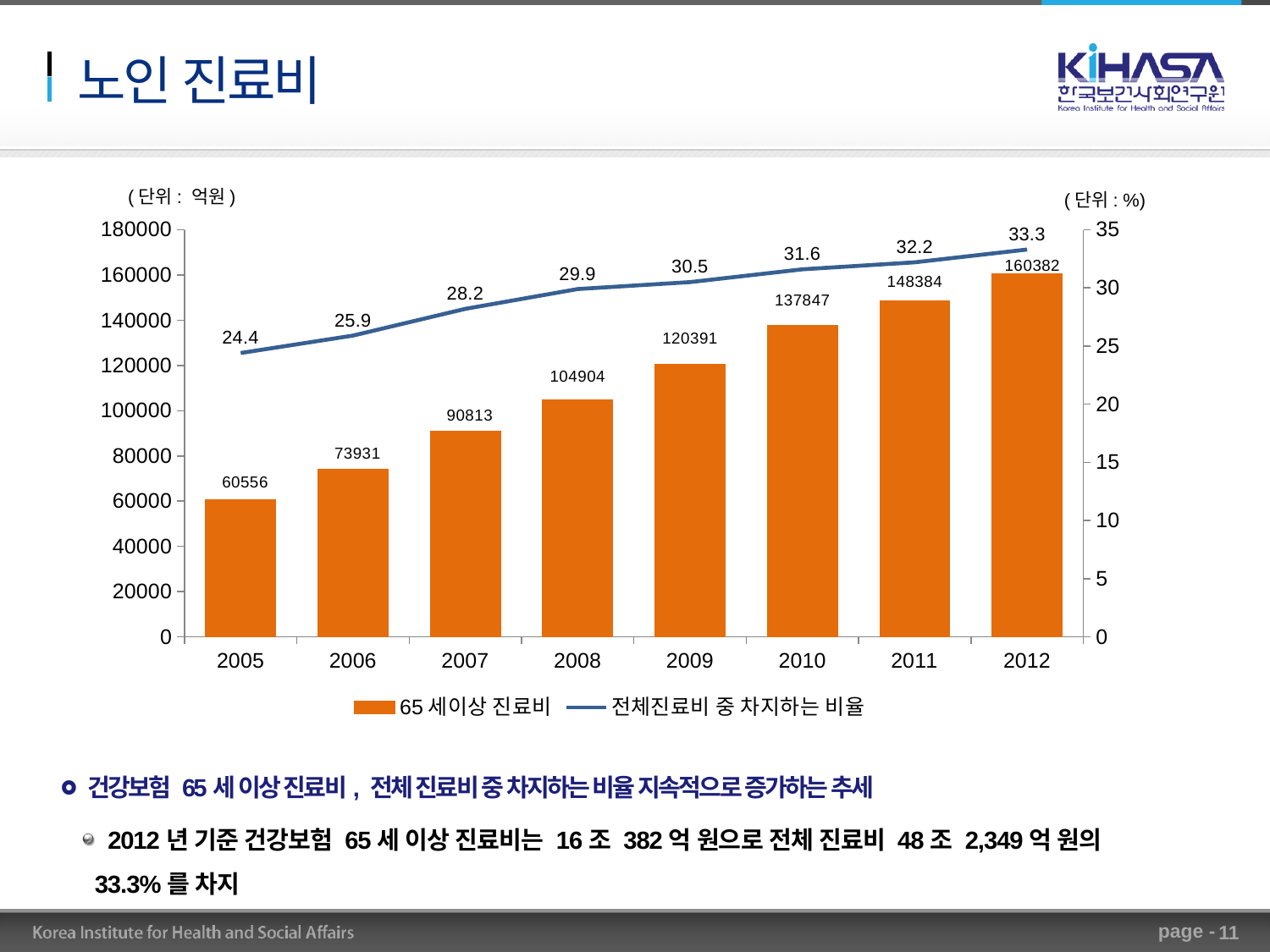

# 노인 진료비
(단위: 억원)
(단위: %)

### Chart

| Category | 65세이상 진료비 | 전체진료비 중 차지하는 비율 |
|---|---|---|
| 2005 | 60556.0 | 24.4 |
| 2006 | 73931.0 | 25.9 |
| 2007 | 90813.0 | 28.2 |
| 2008 | 104904.0 | 29.9 |
| 2009 | 120391.0 | 30.5 |
| 2010 | 137847.0 | 31.6 |
| 2011 | 148384.0 | 32.2 |
| 2012 | 160382.0 | 33.300000000000004 |
 건강보험 65세 이상 진료비, 전체 진료비 중 차지하는 비율 지속적으로 증가하는 추세
  2012년 기준 건강보험 65세 이상 진료비는 16조 382억 원으로 전체 진료비 48조 2,349억 원의 33.3%를 차지
11